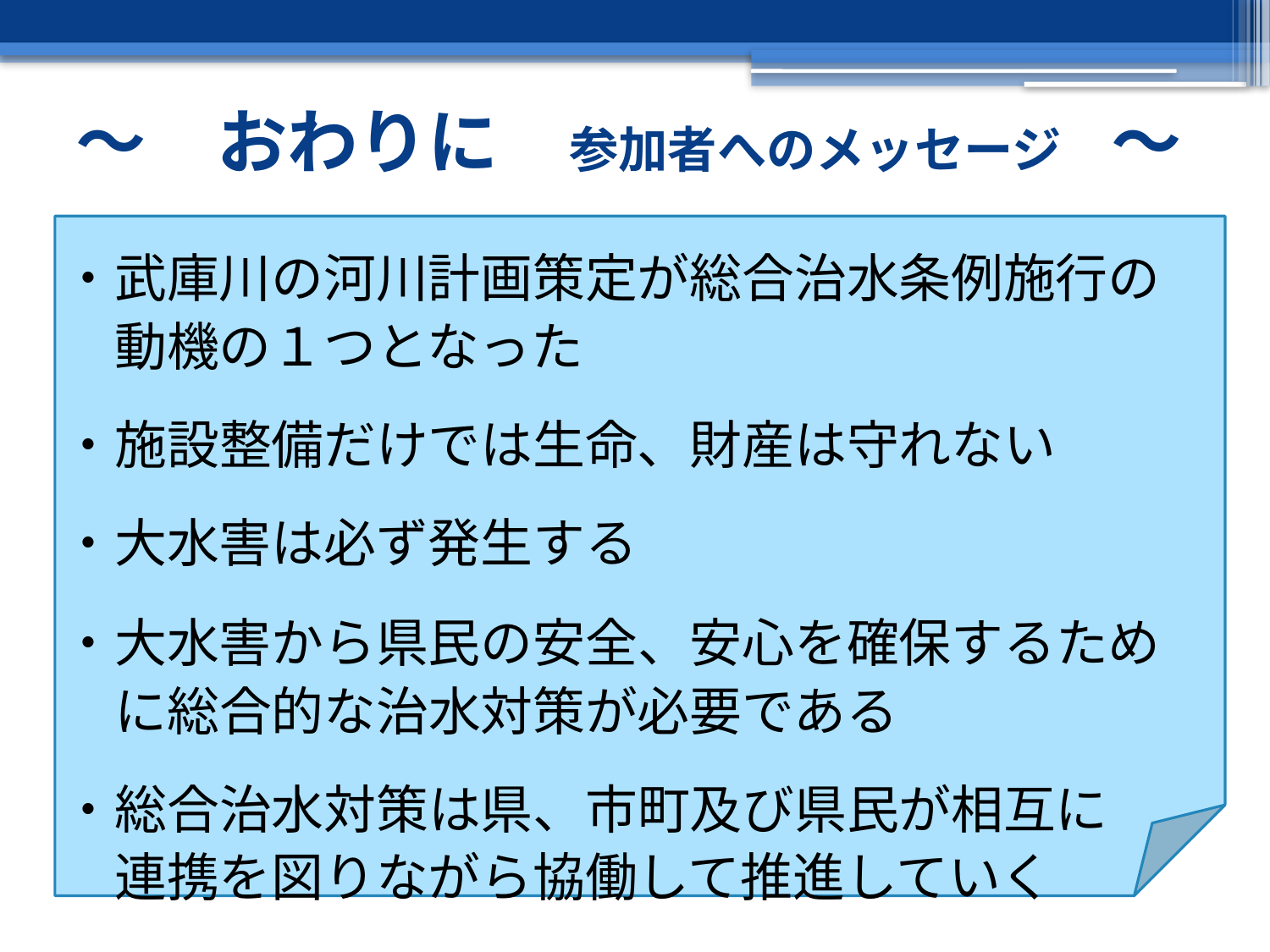

# ～　おわりに　参加者へのメッセージ　～

・武庫川の河川計画策定が総合治水条例施行の
　動機の１つとなった

・施設整備だけでは生命、財産は守れない

・大水害は必ず発生する

・大水害から県民の安全、安心を確保するため
　に総合的な治水対策が必要である

・総合治水対策は県、市町及び県民が相互に
　連携を図りながら協働して推進していく